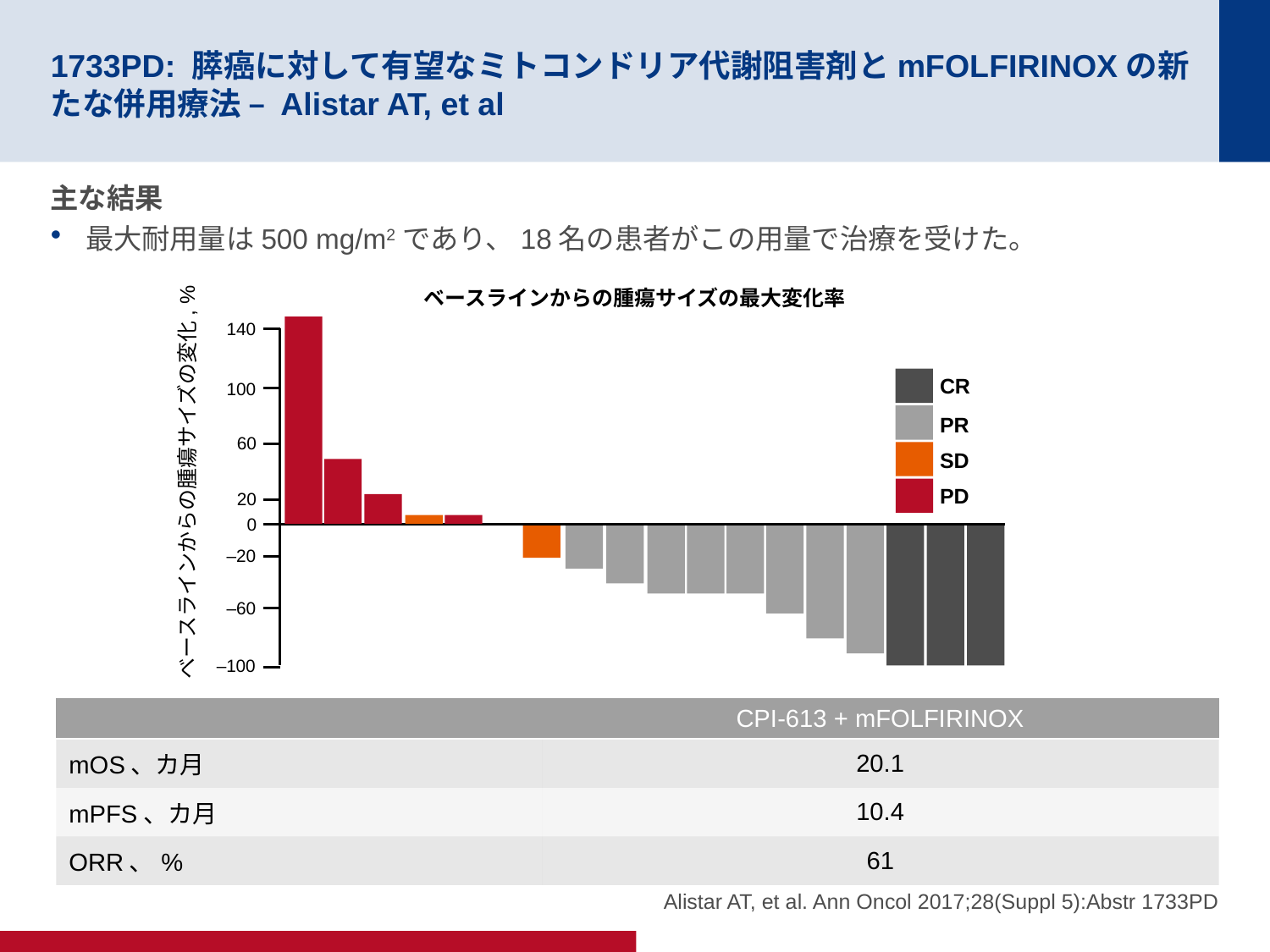

# 1733PD: 膵癌に対して有望なミトコンドリア代謝阻害剤とmFOLFIRINOXの新たな併用療法 – Alistar AT, et al
主な結果
最大耐用量は500 mg/m2であり、18名の患者がこの用量で治療を受けた。
ベースラインからの腫瘍サイズの最大変化率
140
100
60
20

0
–20
–60
–100

CR

PR

SD

ベースラインからの腫瘍サイズの変化, %
PD

|  | CPI-613 + mFOLFIRINOX |
| --- | --- |
| mOS、カ月 | 20.1 |
| mPFS、カ月 | 10.4 |
| ORR、% | 61 |

Alistar AT, et al. Ann Oncol 2017;28(Suppl 5):Abstr 1733PD